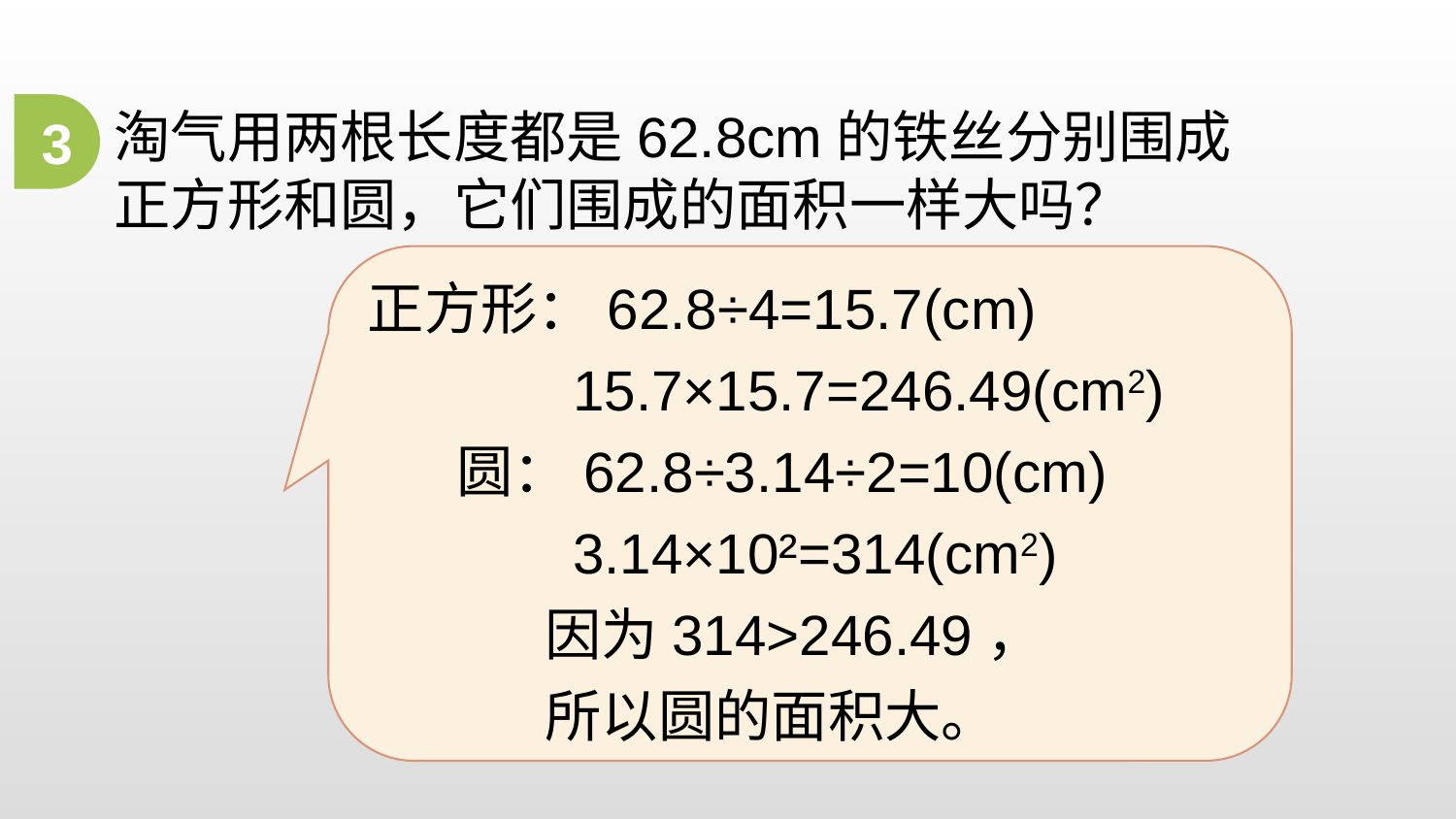

3
淘气用两根长度都是62.8cm的铁丝分别围成正方形和圆，它们围成的面积一样大吗？
正方形：62.8÷4=15.7(cm)
             15.7×15.7=246.49(cm2)
      圆：62.8÷3.14÷2=10(cm)
             3.14×10²=314(cm2)
             因为314>246.49，
             所以圆的面积大。